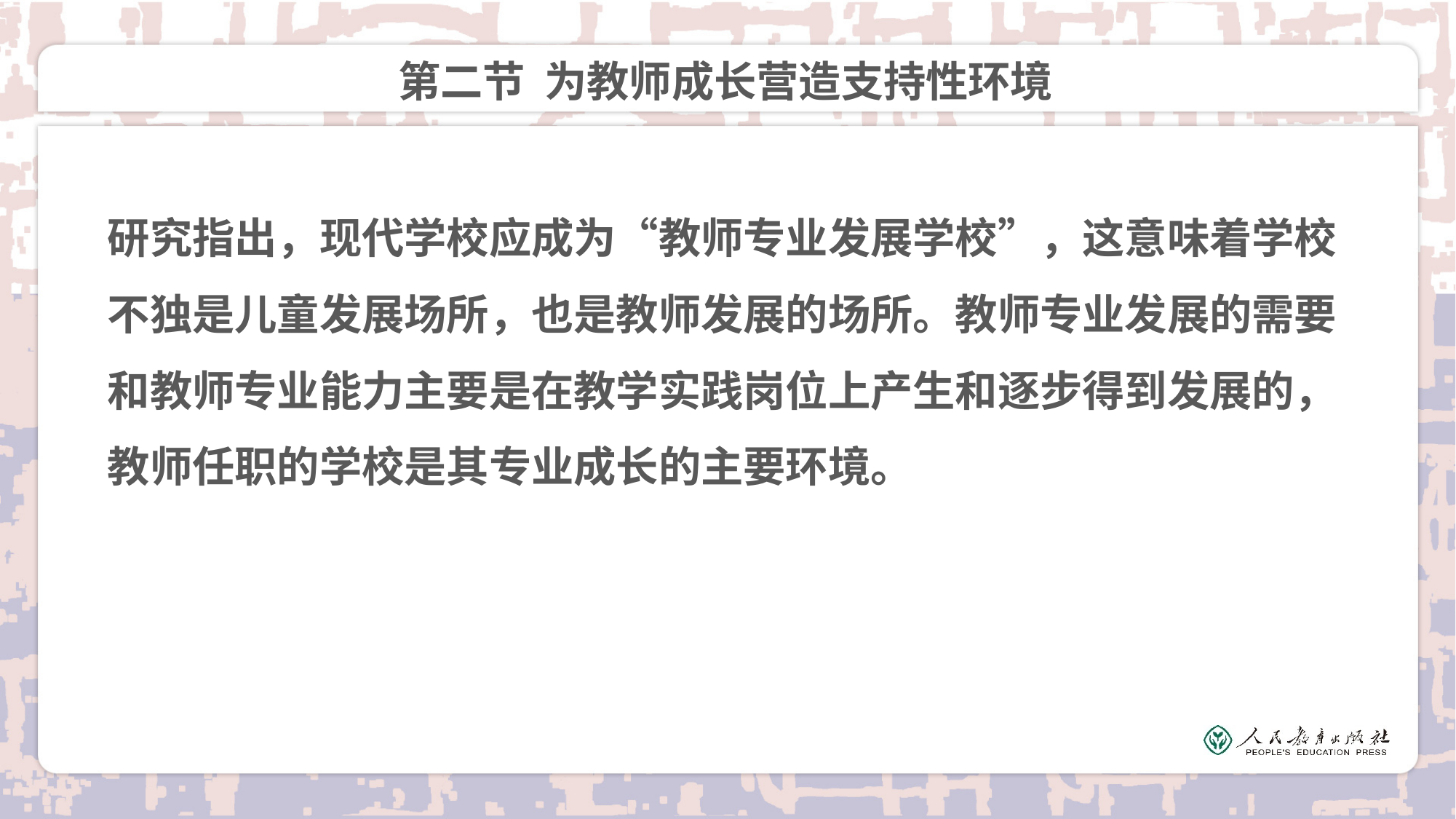

# 第二节  为教师成长营造支持性环境
研究指出，现代学校应成为“教师专业发展学校”，这意味着学校不独是儿童发展场所，也是教师发展的场所。教师专业发展的需要和教师专业能力主要是在教学实践岗位上产生和逐步得到发展的，教师任职的学校是其专业成长的主要环境。